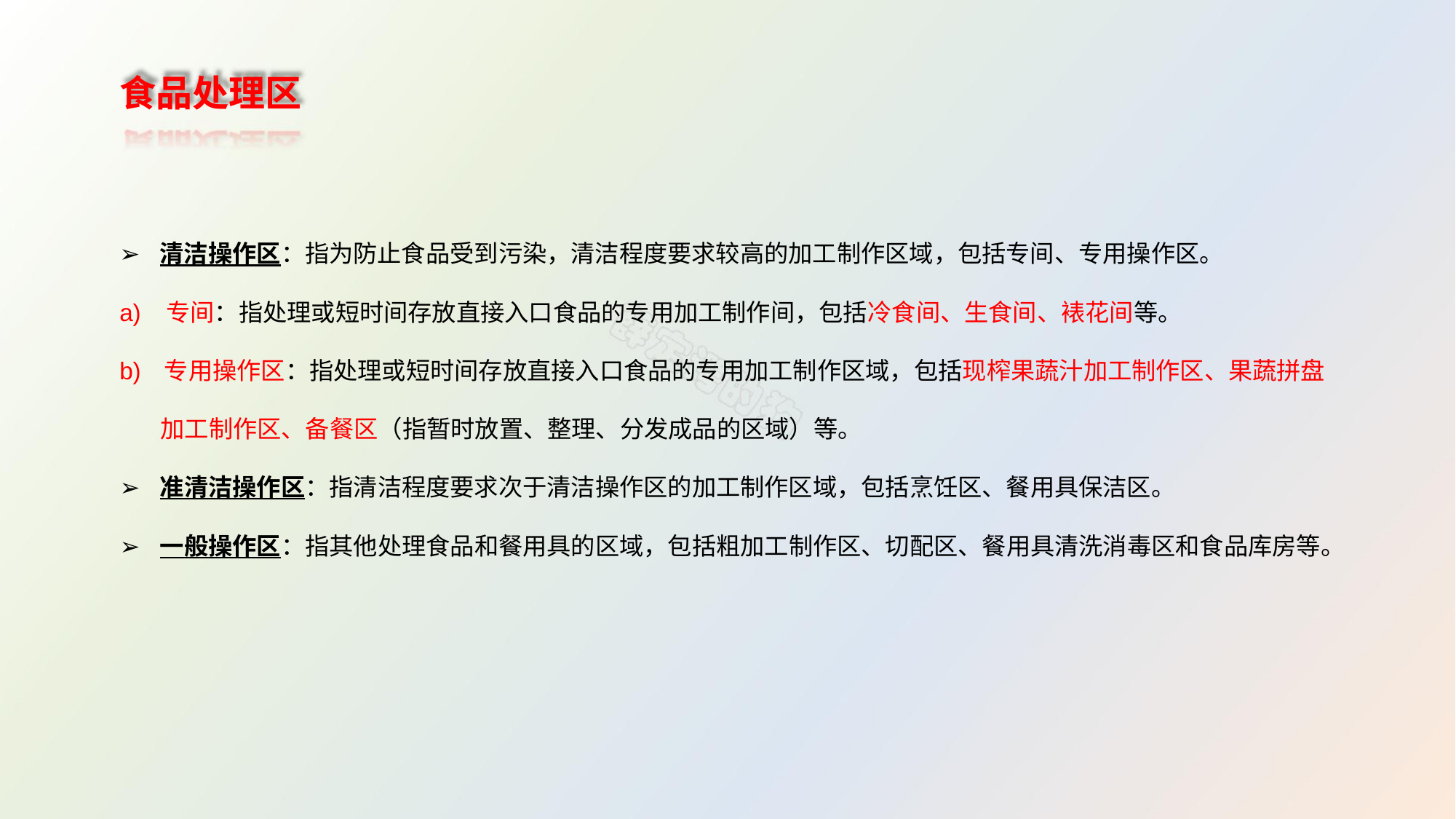

食品处理区
➢ 清洁操作区：指为防止食品受到污染，清洁程度要求较高的加工制作区域，包括专间、专用操作区。
a) 专间：指处理或短时间存放直接入口食品的专用加工制作间，包括冷食间、生食间、裱花间等。
b) 专用操作区：指处理或短时间存放直接入口食品的专用加工制作区域，包括现榨果蔬汁加工制作区、果蔬拼盘
加工制作区、备餐区（指暂时放置、整理、分发成品的区域）等。
➢ 准清洁操作区：指清洁程度要求次于清洁操作区的加工制作区域，包括烹饪区、餐用具保洁区。
➢ 一般操作区：指其他处理食品和餐用具的区域，包括粗加工制作区、切配区、餐用具清洗消毒区和食品库房等。